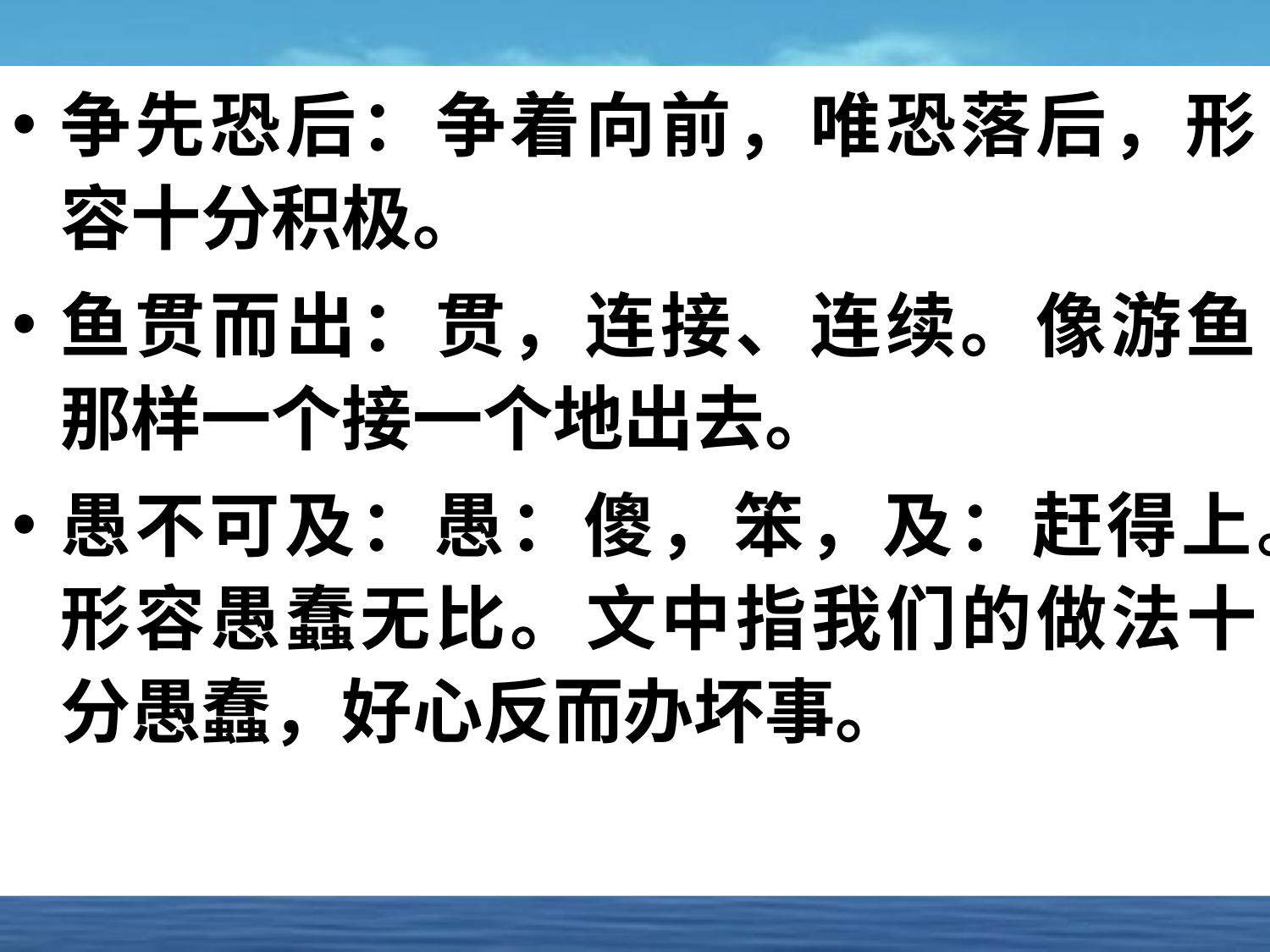

争先恐后：争着向前，唯恐落后，形容十分积极。
鱼贯而出：贯，连接、连续。像游鱼那样一个接一个地出去。
愚不可及：愚：傻，笨，及：赶得上。形容愚蠢无比。文中指我们的做法十分愚蠢，好心反而办坏事。